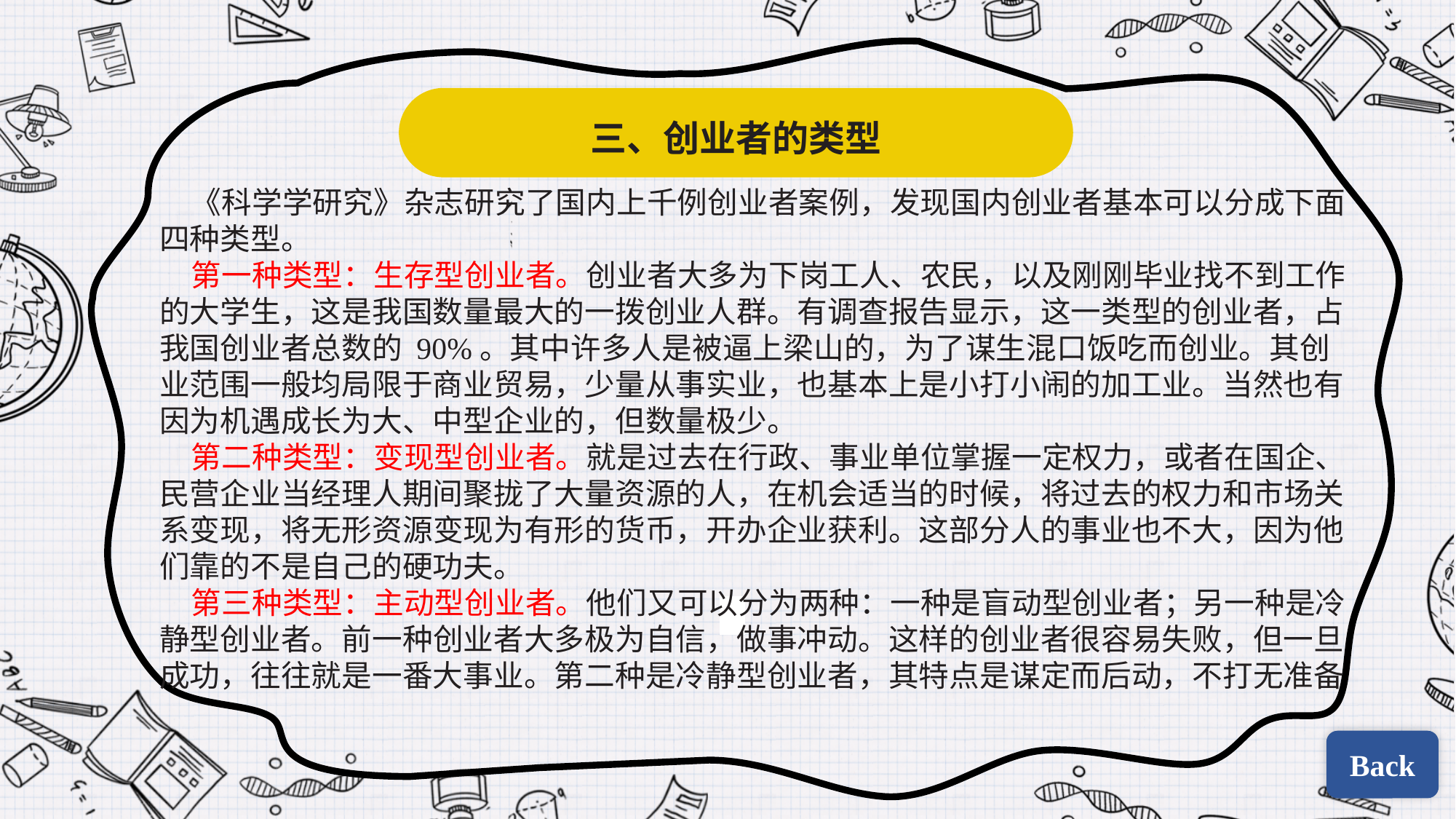

三、创业者的类型
《科学学研究》杂志研究了国内上千例创业者案例，发现国内创业者基本可以分成下面四种类型。
第一种类型：生存型创业者。创业者大多为下岗工人、农民，以及刚刚毕业找不到工作的大学生，这是我国数量最大的一拨创业人群。有调查报告显示，这一类型的创业者，占我国创业者总数的 90%。其中许多人是被逼上梁山的，为了谋生混口饭吃而创业。其创业范围一般均局限于商业贸易，少量从事实业，也基本上是小打小闹的加工业。当然也有因为机遇成长为大、中型企业的，但数量极少。
第二种类型：变现型创业者。就是过去在行政、事业单位掌握一定权力，或者在国企、民营企业当经理人期间聚拢了大量资源的人，在机会适当的时候，将过去的权力和市场关系变现，将无形资源变现为有形的货币，开办企业获利。这部分人的事业也不大，因为他们靠的不是自己的硬功夫。
第三种类型：主动型创业者。他们又可以分为两种：一种是盲动型创业者；另一种是冷静型创业者。前一种创业者大多极为自信，做事冲动。这样的创业者很容易失败，但一旦成功，往往就是一番大事业。第二种是冷静型创业者，其特点是谋定而后动，不打无准备
|  |  |
| --- | --- |
|  |  |

Back